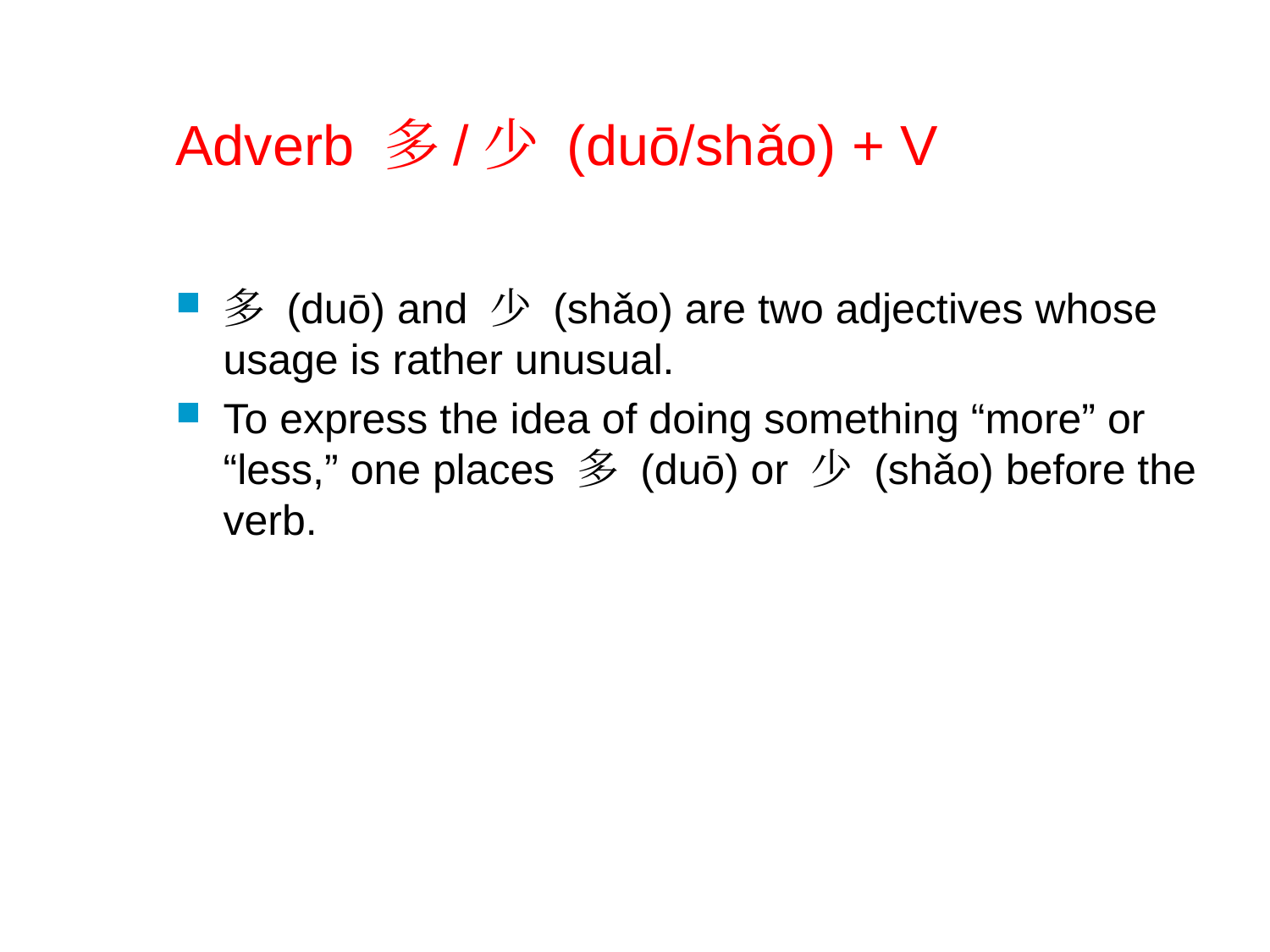

# Adverb 多/少 (duō/shǎo) + V
多 (duō) and 少 (shǎo) are two adjectives whose usage is rather unusual.
To express the idea of doing something “more” or “less,” one places 多 (duō) or 少 (shǎo) before the verb.